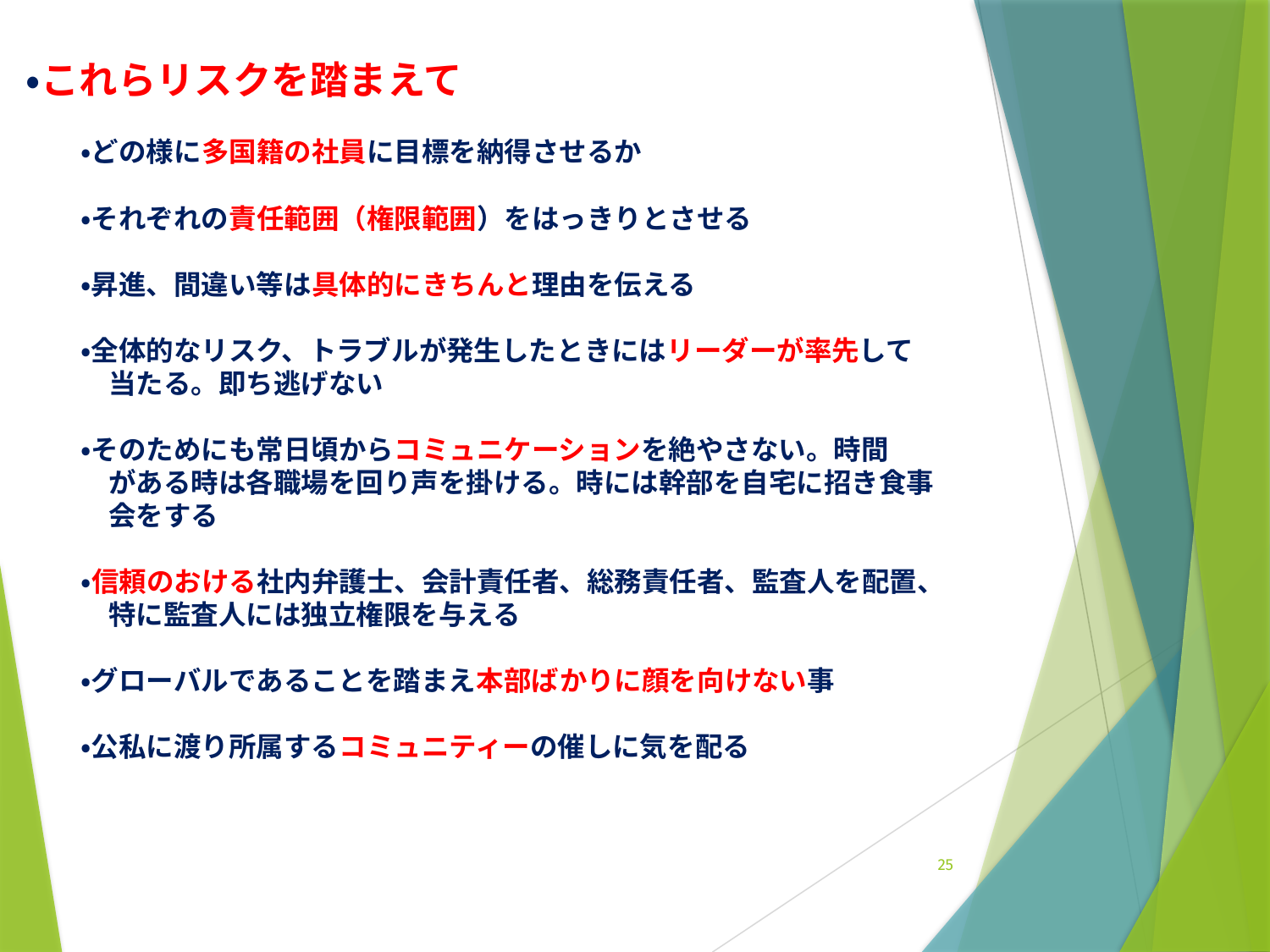

# ・これらリスクを踏まえて 　　・どの様に多国籍の社員に目標を納得させるか 　　 　　・それぞれの責任範囲（権限範囲）をはっきりとさせる 　　 　　・昇進、間違い等は具体的にきちんと理由を伝える 　　・全体的なリスク、トラブルが発生したときにはリーダーが率先して 　　　当たる。即ち逃げない 　　・そのためにも常日頃からコミュニケーションを絶やさない。時間 　　　がある時は各職場を回り声を掛ける。時には幹部を自宅に招き食事 　　　会をする 　　・信頼のおける社内弁護士、会計責任者、総務責任者、監査人を配置、 　　　特に監査人には独立権限を与える 　　・グローバルであることを踏まえ本部ばかりに顔を向けない事 　　・公私に渡り所属するコミュニティーの催しに気を配る
25